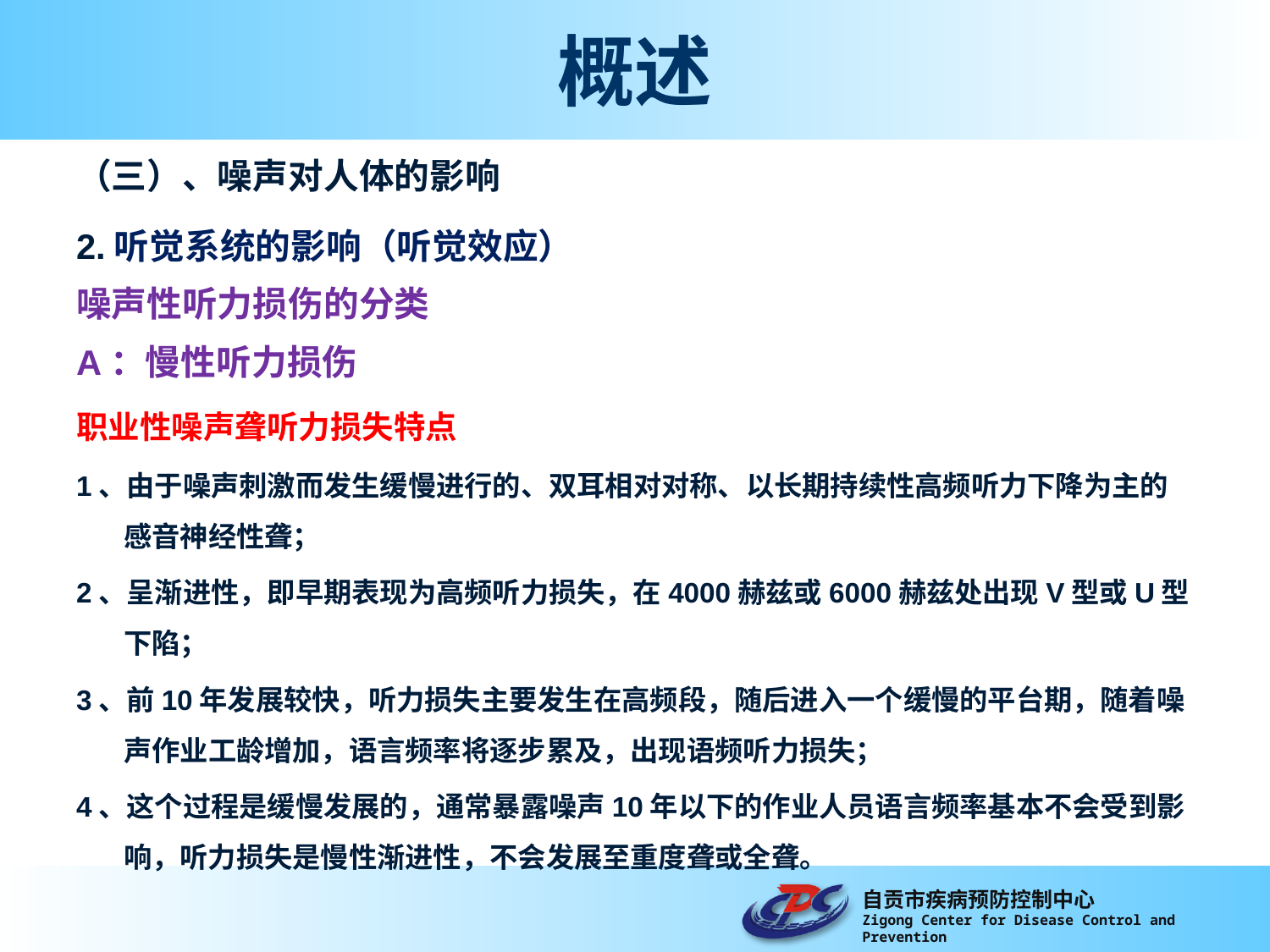

# 概述
（三）、噪声对人体的影响
2.听觉系统的影响（听觉效应）
噪声性听力损伤的分类
A：慢性听力损伤
职业性噪声聋听力损失特点
1、由于噪声刺激而发生缓慢进行的、双耳相对对称、以长期持续性高频听力下降为主的感音神经性聋；
2、呈渐进性，即早期表现为高频听力损失，在4000赫兹或6000赫兹处出现V型或U型下陷；
3、前10年发展较快，听力损失主要发生在高频段，随后进入一个缓慢的平台期，随着噪声作业工龄增加，语言频率将逐步累及，出现语频听力损失；
4、这个过程是缓慢发展的，通常暴露噪声10年以下的作业人员语言频率基本不会受到影响，听力损失是慢性渐进性，不会发展至重度聋或全聋。

46